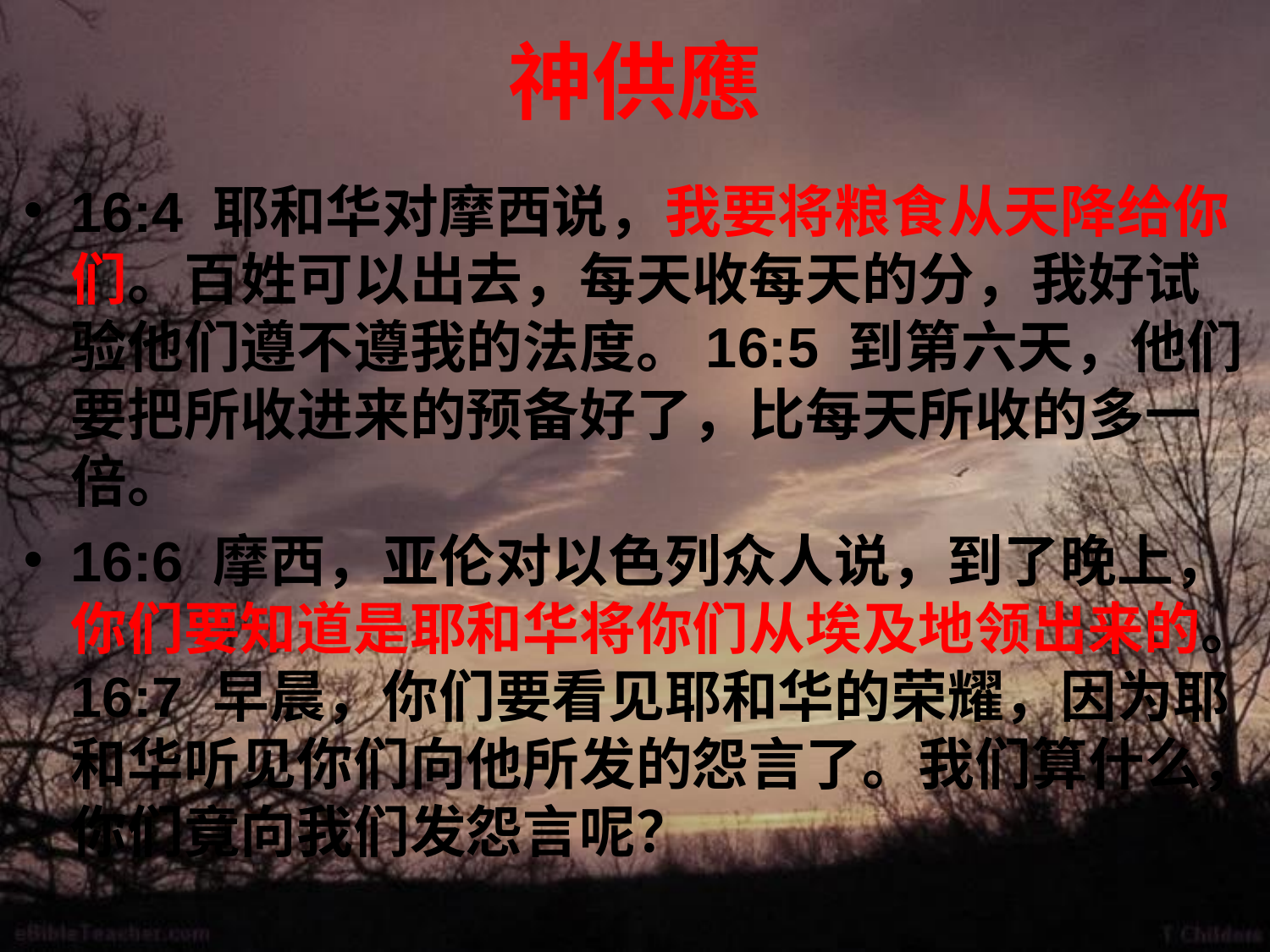

# 神供應
16:4 耶和华对摩西说，我要将粮食从天降给你们。百姓可以出去，每天收每天的分，我好试验他们遵不遵我的法度。16:5 到第六天，他们要把所收进来的预备好了，比每天所收的多一倍。
16:6 摩西，亚伦对以色列众人说，到了晚上，你们要知道是耶和华将你们从埃及地领出来的。16:7 早晨，你们要看见耶和华的荣耀，因为耶和华听见你们向他所发的怨言了。我们算什么，你们竟向我们发怨言呢？